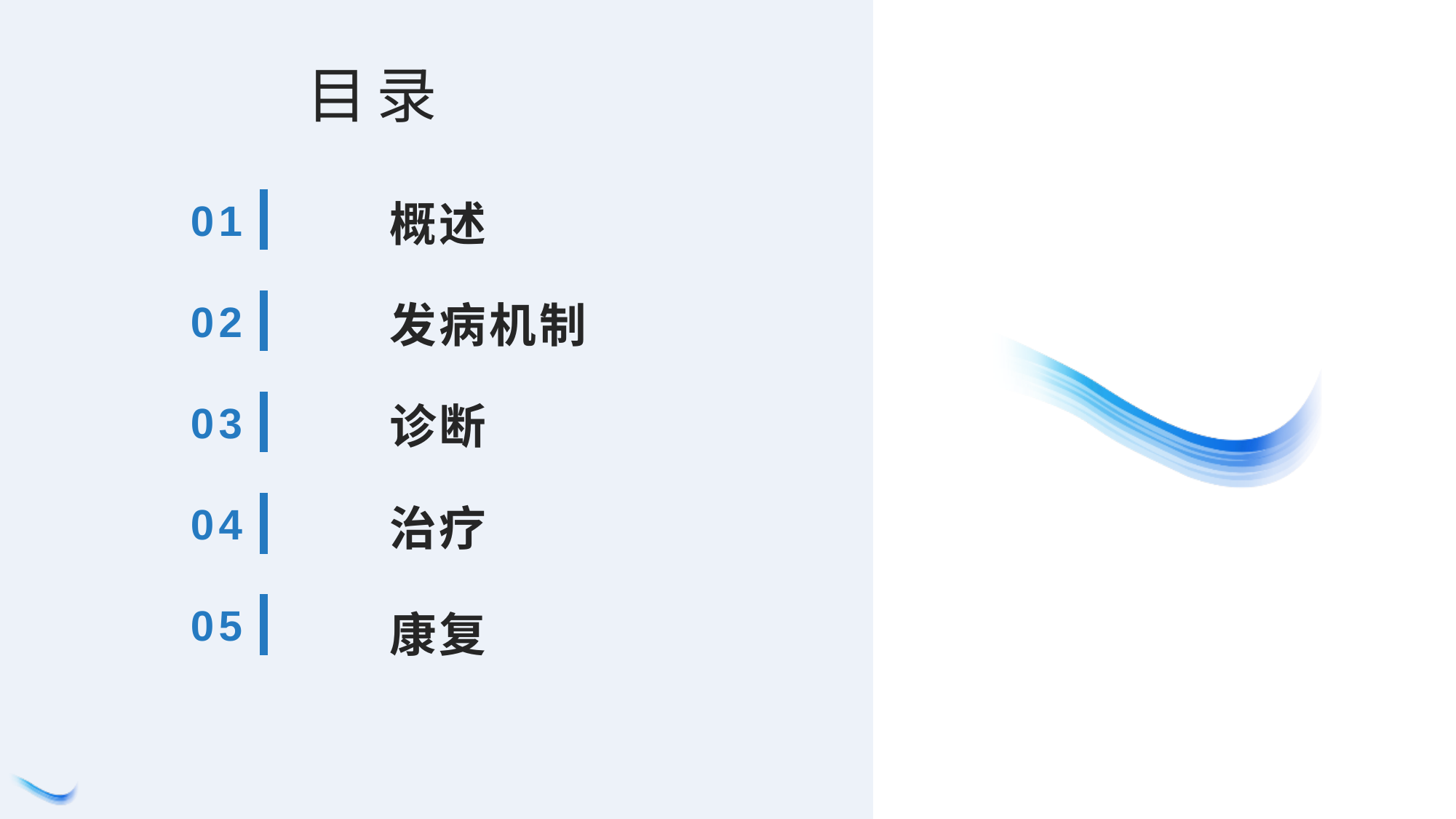

目录
01
概述
02
发病机制
03
诊断
04
治疗
05
康复